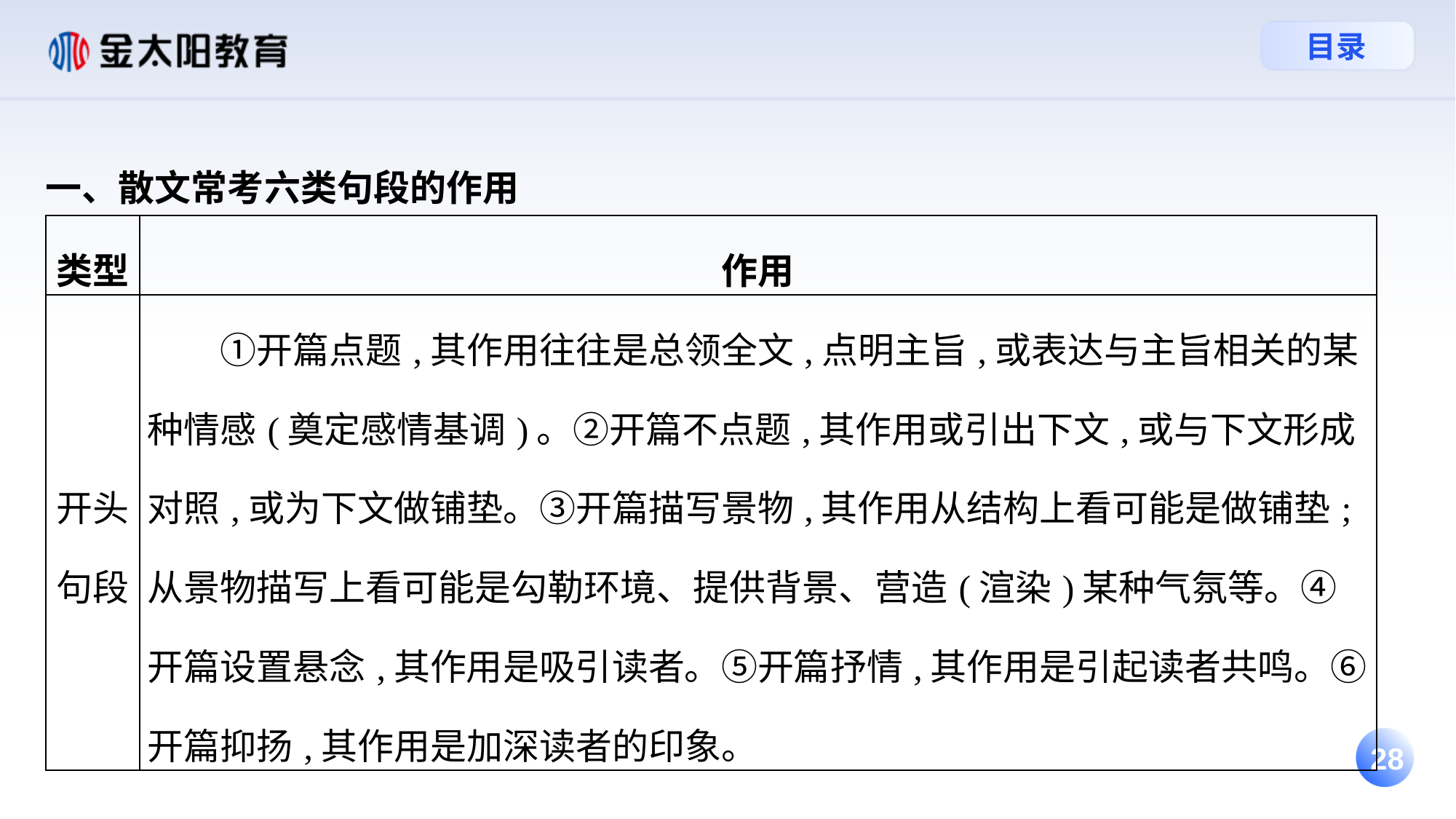

一、散文常考六类句段的作用

| 类型 | 作用 |
| --- | --- |
| 开头句段 | ①开篇点题,其作用往往是总领全文,点明主旨,或表达与主旨相关的某种情感(奠定感情基调)。②开篇不点题,其作用或引出下文,或与下文形成对照,或为下文做铺垫。③开篇描写景物,其作用从结构上看可能是做铺垫;从景物描写上看可能是勾勒环境、提供背景、营造(渲染)某种气氛等。④开篇设置悬念,其作用是吸引读者。⑤开篇抒情,其作用是引起读者共鸣。⑥开篇抑扬,其作用是加深读者的印象。 |